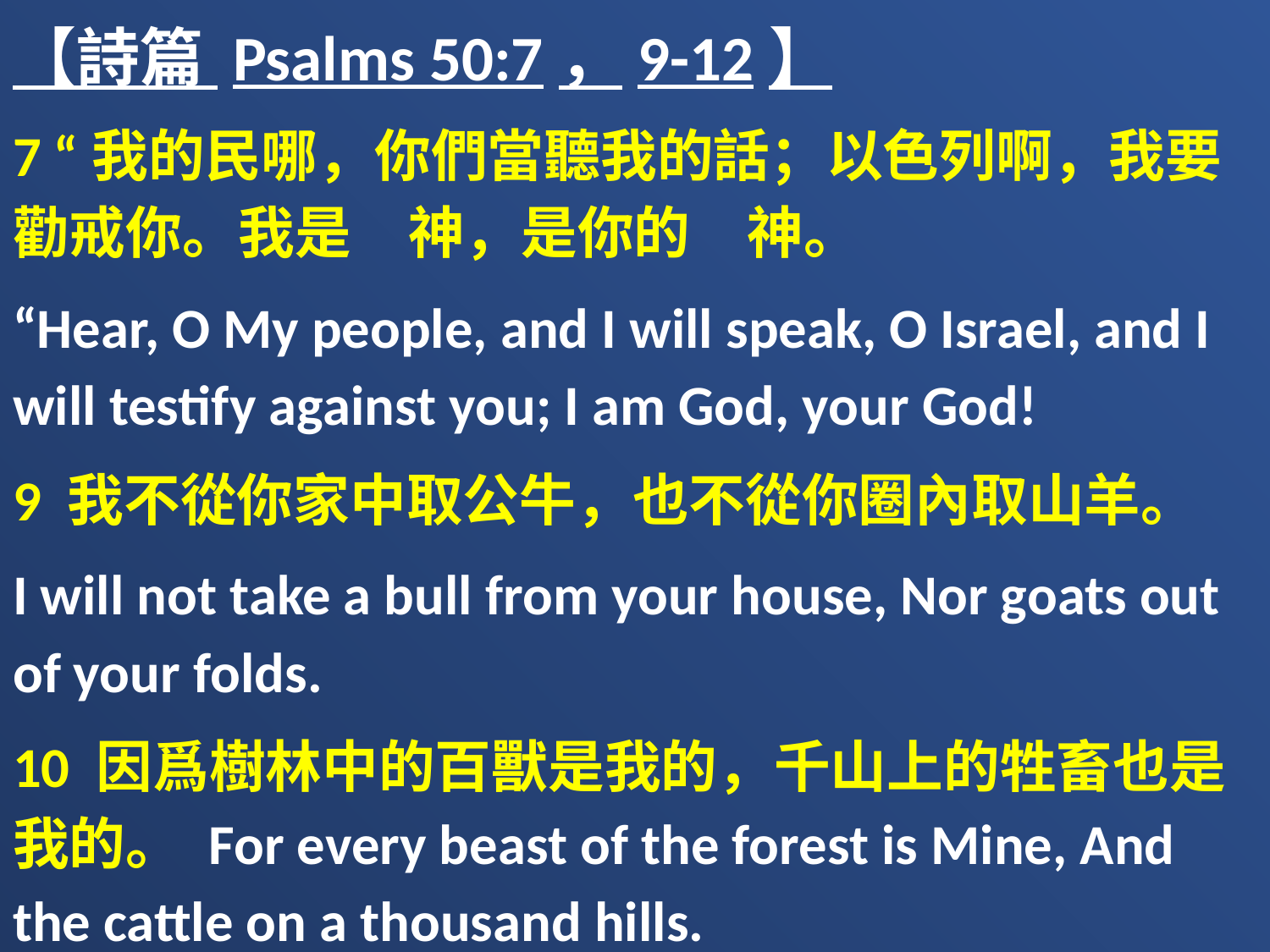

【詩篇 Psalms 50:7，9-12】
7 “我的民哪，你們當聽我的話；以色列啊，我要勸戒你。我是　神，是你的　神。
“Hear, O My people, and I will speak, O Israel, and I will testify against you; I am God, your God!
9 我不從你家中取公牛，也不從你圈內取山羊。
I will not take a bull from your house, Nor goats out of your folds.
10 因爲樹林中的百獸是我的，千山上的牲畜也是我的。 For every beast of the forest is Mine, And the cattle on a thousand hills.